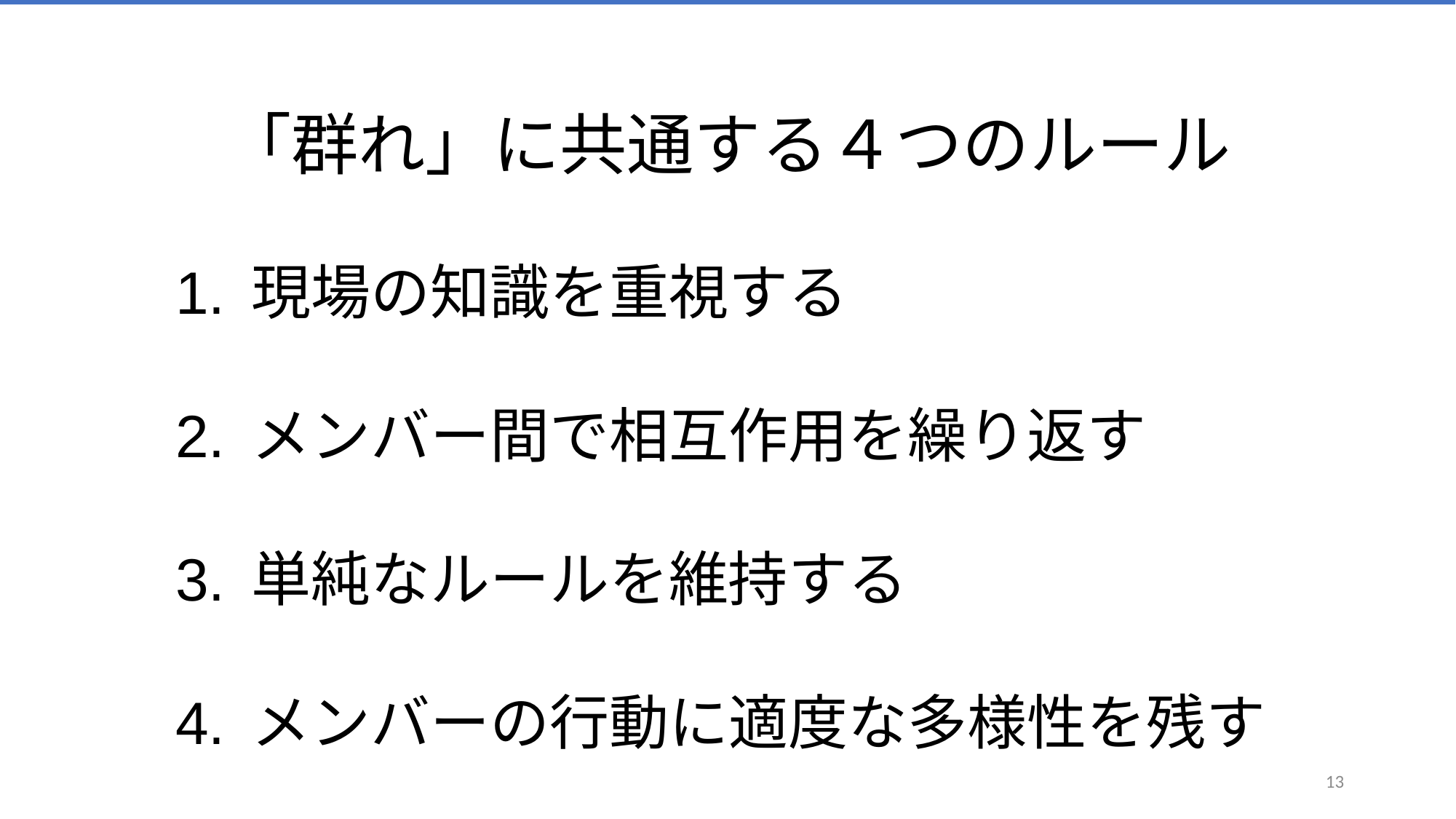

# 群れについて
群れについて
「群れ」に共通する４つのルール
現場の知識を重視する
メンバー間で相互作用を繰り返す
単純なルールを維持する
メンバーの行動に適度な多様性を残す
13